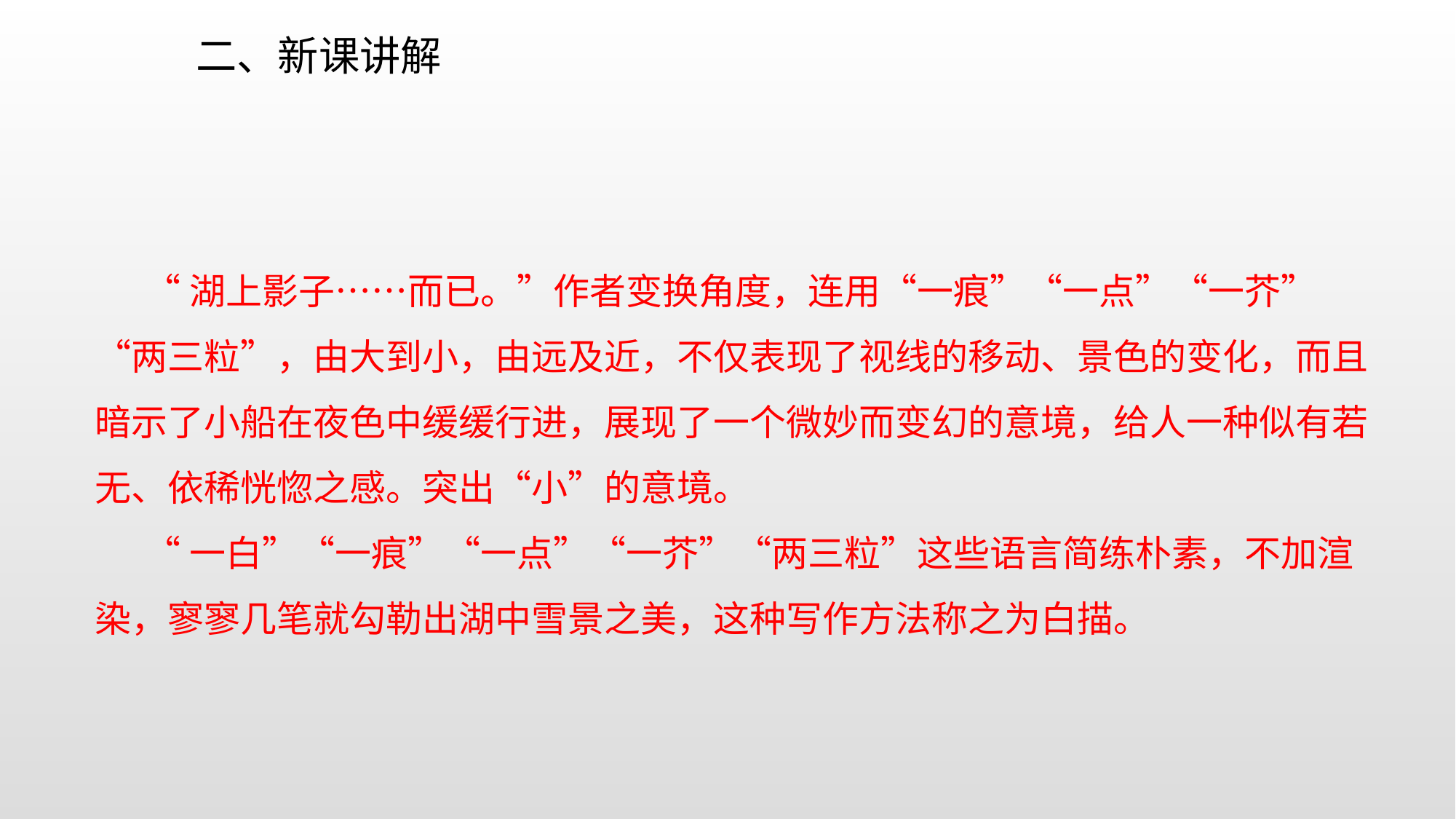

二、新课讲解

      “湖上影子……而已。”作者变换角度，连用“一痕”“一点”“一芥”“两三粒”，由大到小，由远及近，不仅表现了视线的移动、景色的变化，而且暗示了小船在夜色中缓缓行进，展现了一个微妙而变幻的意境，给人一种似有若无、依稀恍惚之感。突出“小”的意境。
      “一白”“一痕”“一点”“一芥”“两三粒”这些语言简练朴素，不加渲染，寥寥几笔就勾勒出湖中雪景之美，这种写作方法称之为白描。